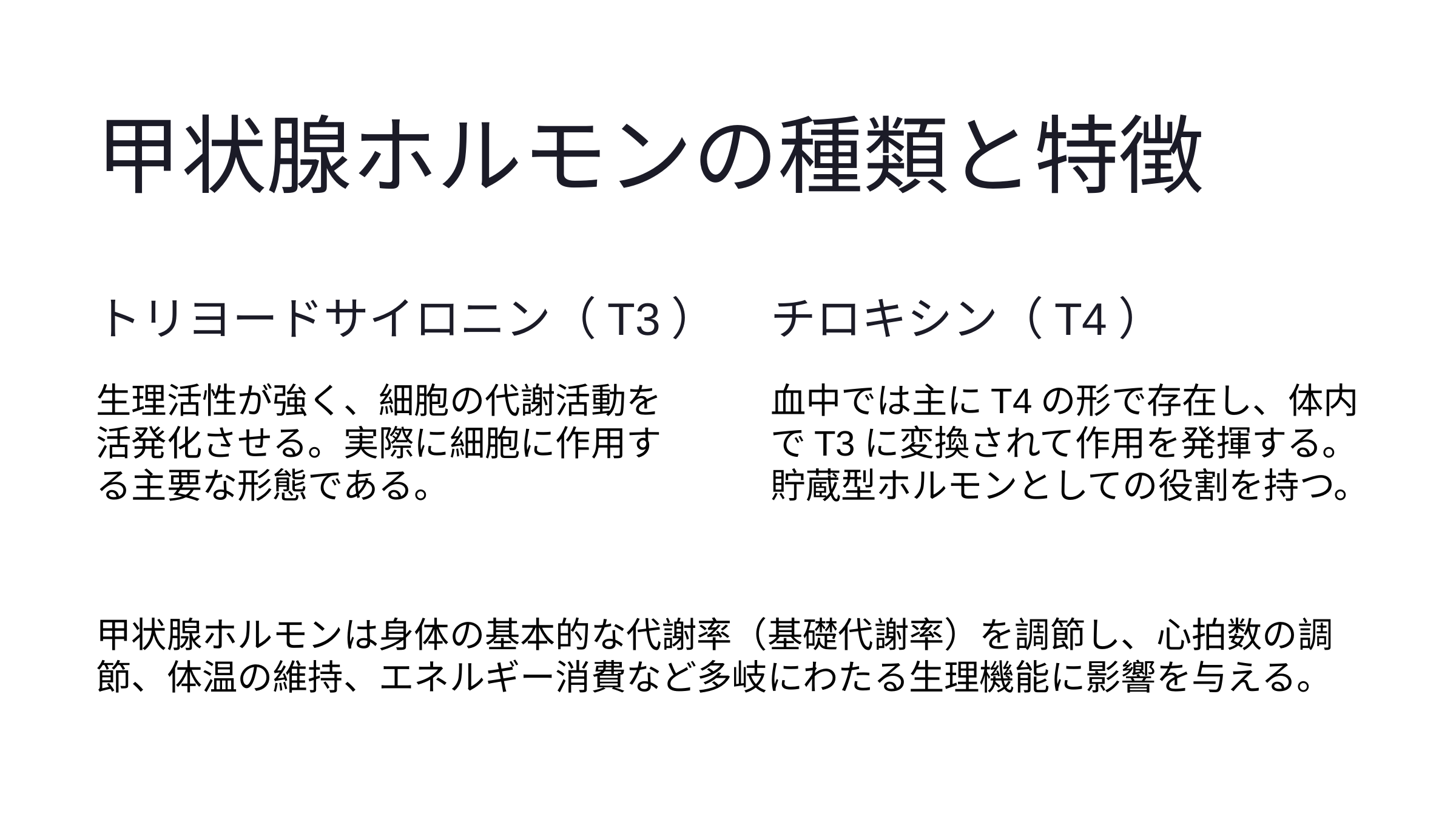

甲状腺ホルモンの種類と特徴
トリヨードサイロニン（T3）
チロキシン（T4）
生理活性が強く、細胞の代謝活動を活発化させる。実際に細胞に作用する主要な形態である。
血中では主にT4の形で存在し、体内でT3に変換されて作用を発揮する。貯蔵型ホルモンとしての役割を持つ。
甲状腺ホルモンは身体の基本的な代謝率（基礎代謝率）を調節し、心拍数の調節、体温の維持、エネルギー消費など多岐にわたる生理機能に影響を与える。